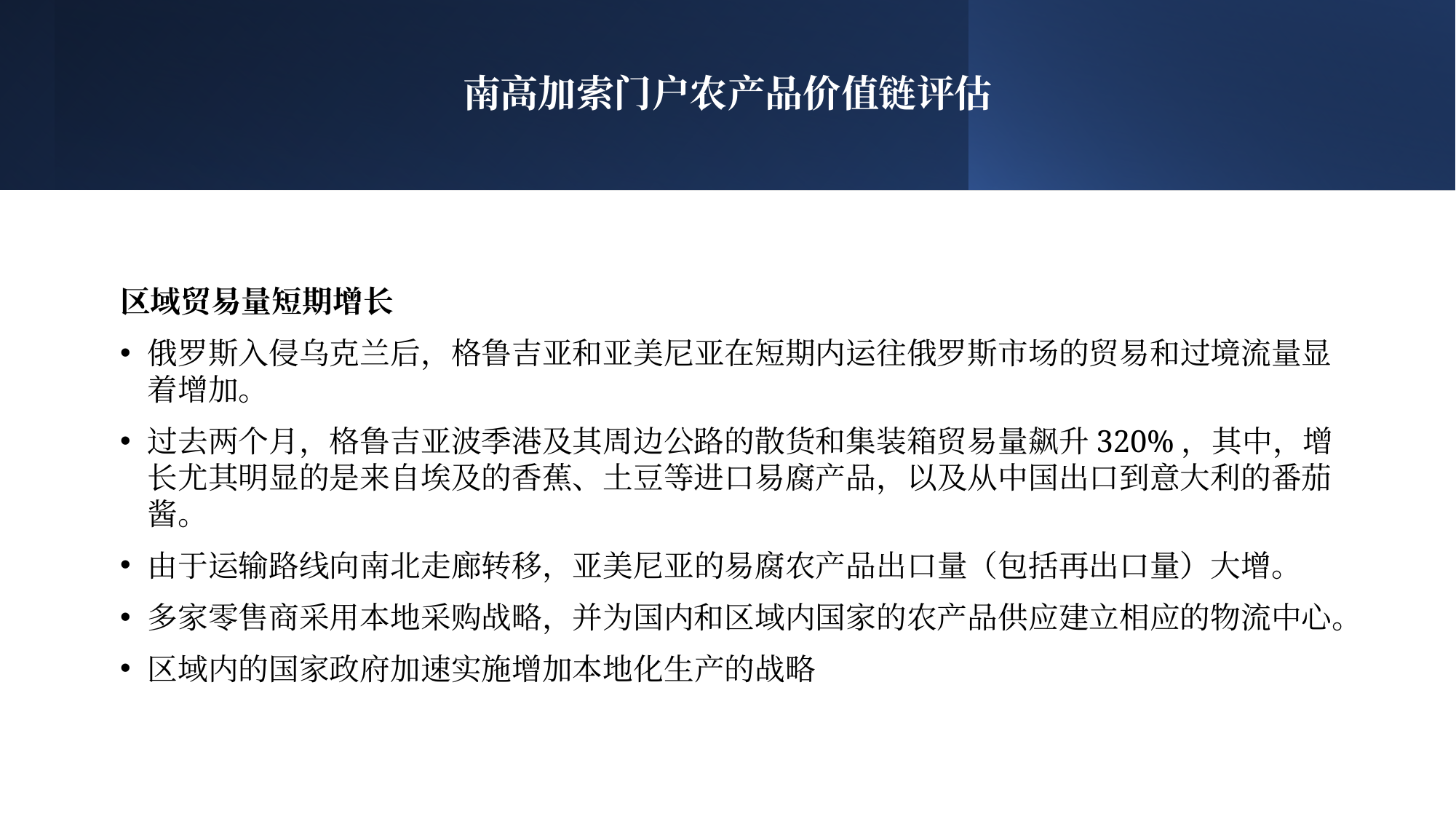

南高加索门户农产品价值链评估
区域贸易量短期增长
俄罗斯入侵乌克兰后，格鲁吉亚和亚美尼亚在短期内运往俄罗斯市场的贸易和过境流量显着增加。
过去两个月，格鲁吉亚波季港及其周边公路的散货和集装箱贸易量飙升320%，其中，增长尤其明显的是来自埃及的香蕉、土豆等进口易腐产品，以及从中国出口到意大利的番茄酱。
由于运输路线向南北走廊转移，亚美尼亚的易腐农产品出口量（包括再出口量）大增。
多家零售商采用本地采购战略，并为国内和区域内国家的农产品供应建立相应的物流中心。
区域内的国家政府加速实施增加本地化生产的战略